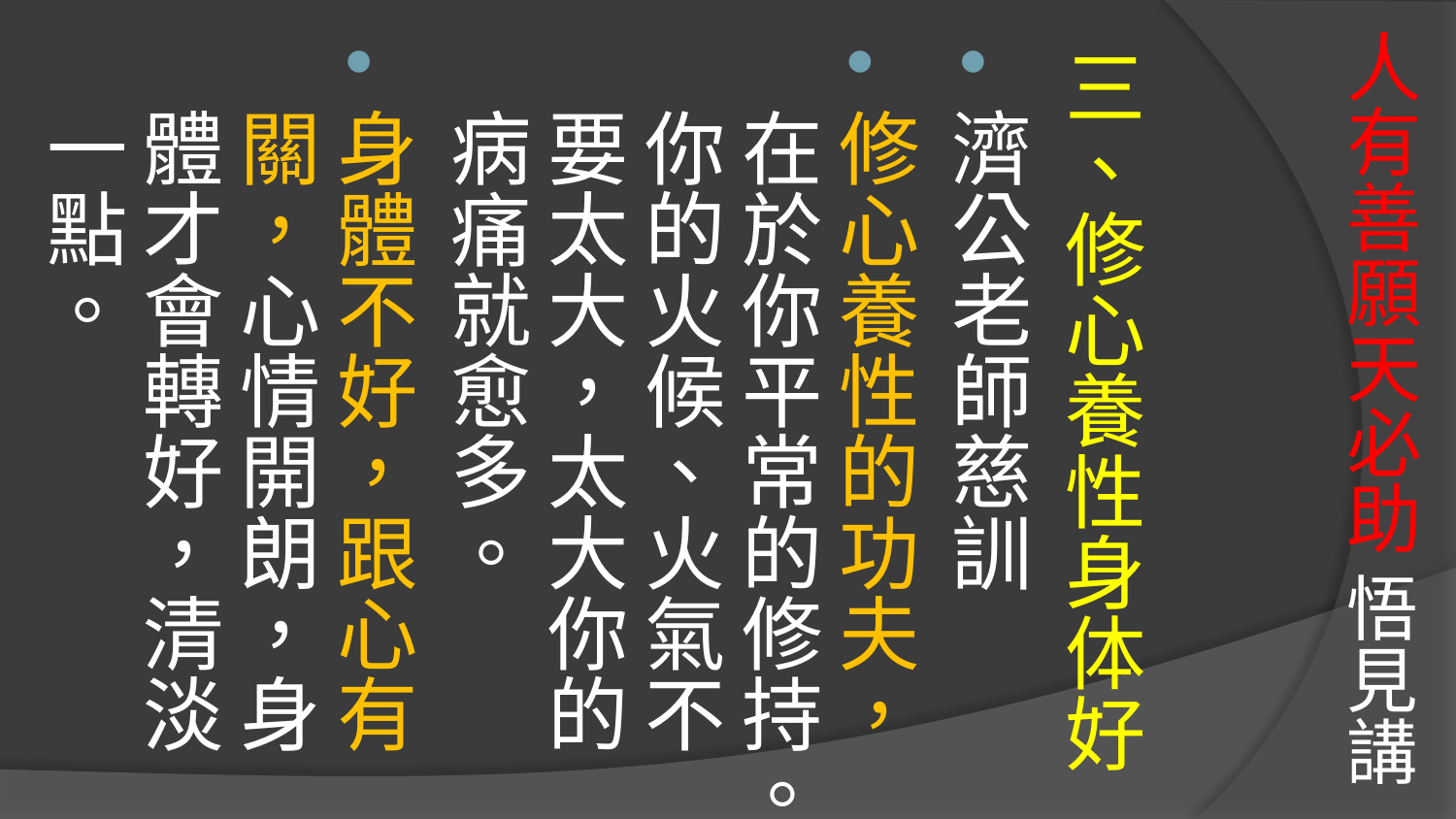

# 人有善願天必助 悟見講
三、修心養性身体好
濟公老師慈訓
修心養性的功夫，在於你平常的修持。你的火候、火氣不要太大，太大你的病痛就愈多。
身體不好，跟心有關，心情開朗，身體才會轉好，清淡一點。